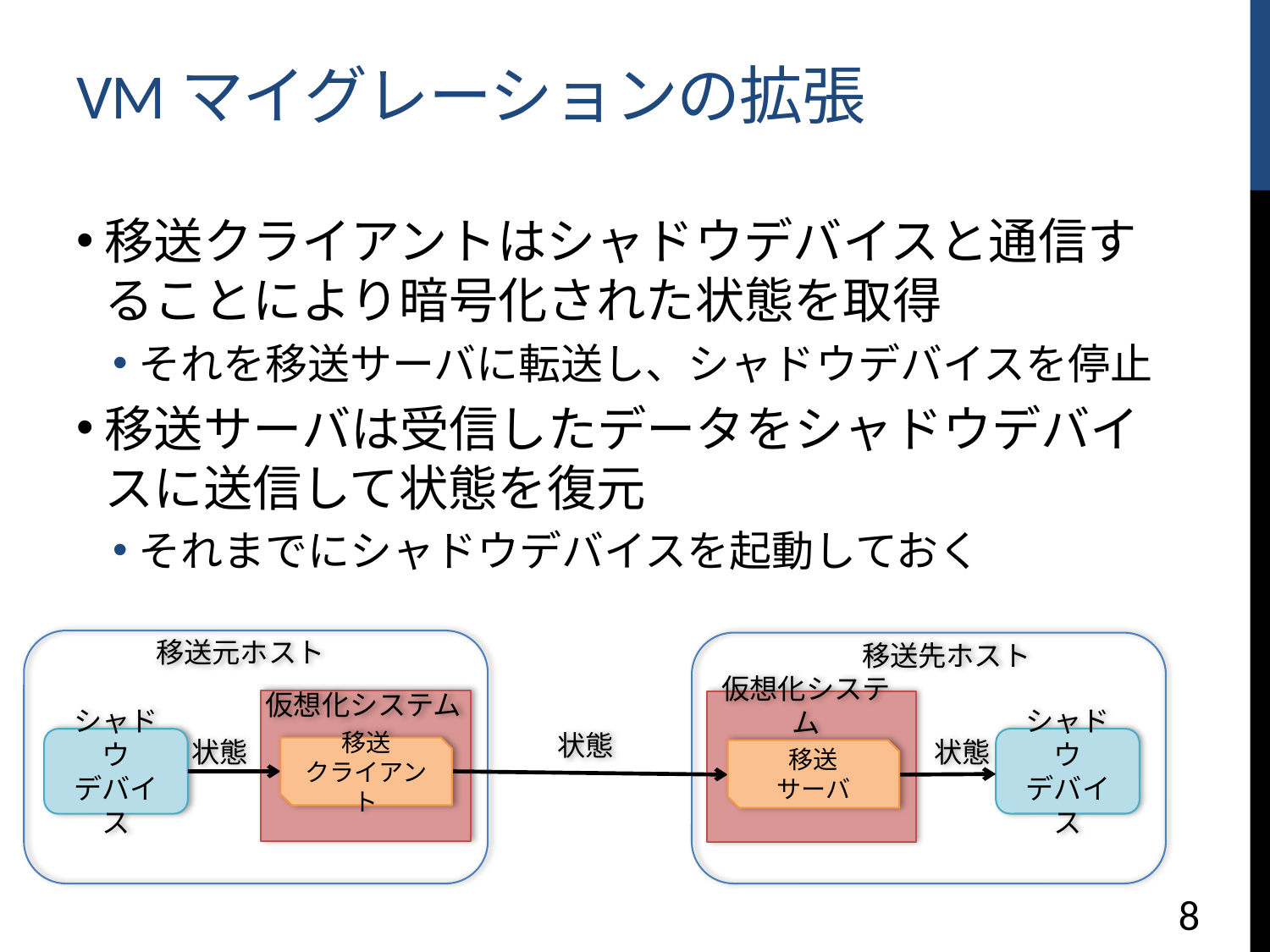

# VMマイグレーションの拡張
移送クライアントはシャドウデバイスと通信することにより暗号化された状態を取得
それを移送サーバに転送し、シャドウデバイスを停止
移送サーバは受信したデータをシャドウデバイスに送信して状態を復元
それまでにシャドウデバイスを起動しておく

移送先ホスト
s
仮想化システム
シャドウ
デバイス
移送元ホスト

仮想化システム
シャドウ
デバイス
状態
移送
クライアント
状態
状態
移送
サーバ
8